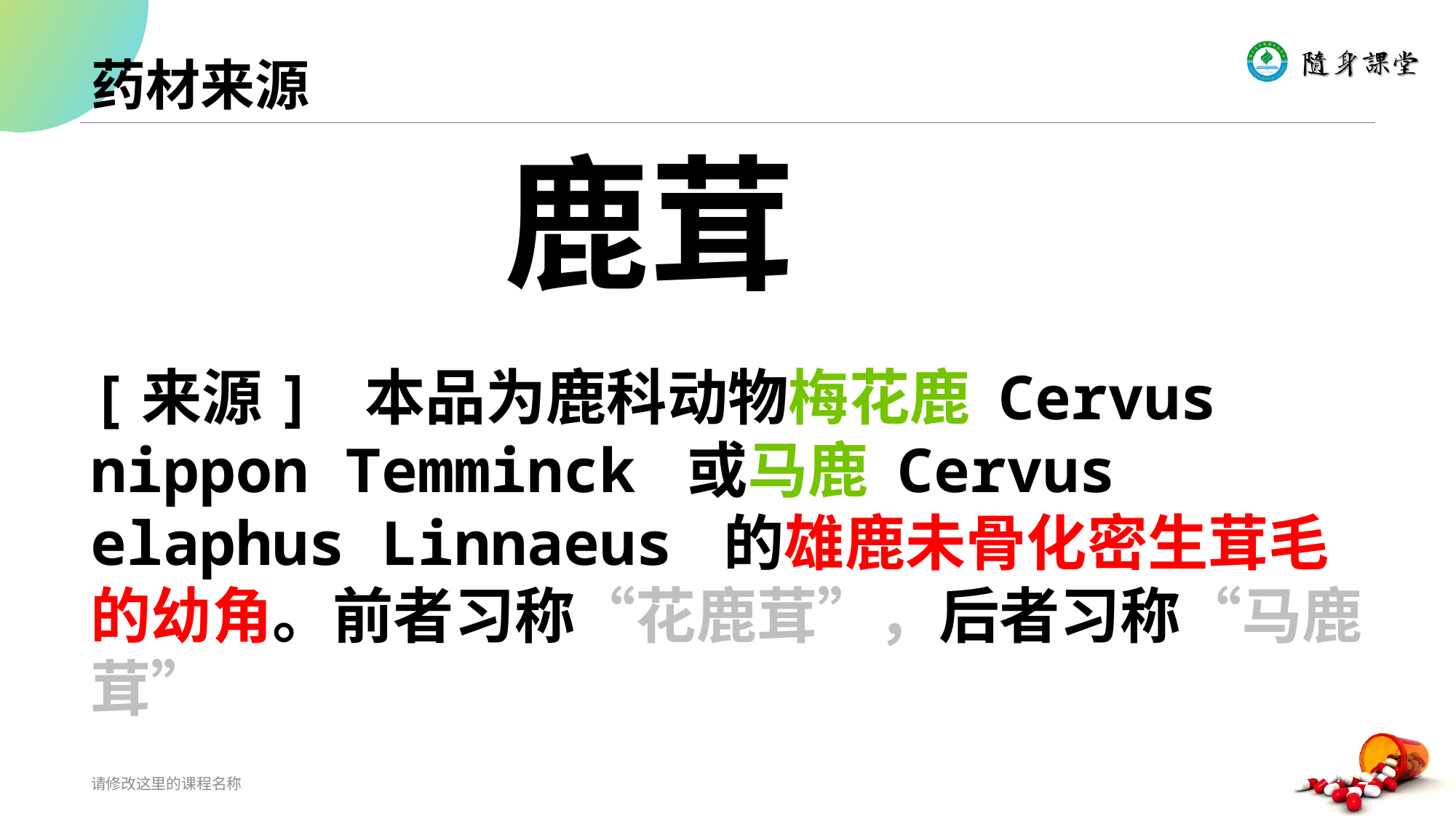

# 药材来源
 鹿茸

[来源] 本品为鹿科动物梅花鹿 Cervus nippon Temminck 或马鹿 Cervus elaphus Linnaeus 的雄鹿未骨化密生茸毛的幼角。前者习称“花鹿茸”，后者习称“马鹿茸”
请修改这里的课程名称
4